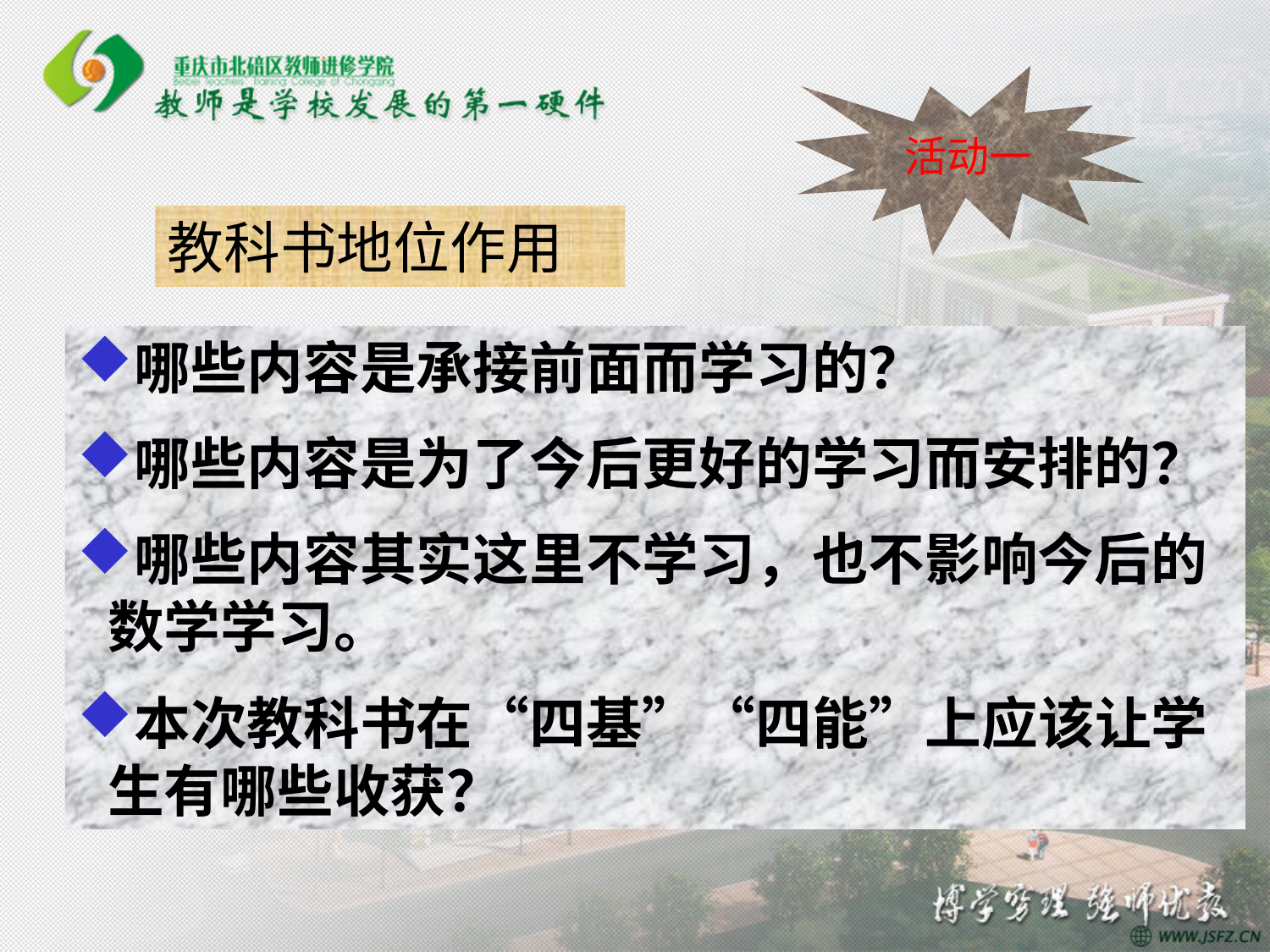

活动一
教科书地位作用
哪些内容是承接前面而学习的？
哪些内容是为了今后更好的学习而安排的？
哪些内容其实这里不学习，也不影响今后的数学学习。
本次教科书在“四基”“四能”上应该让学生有哪些收获？